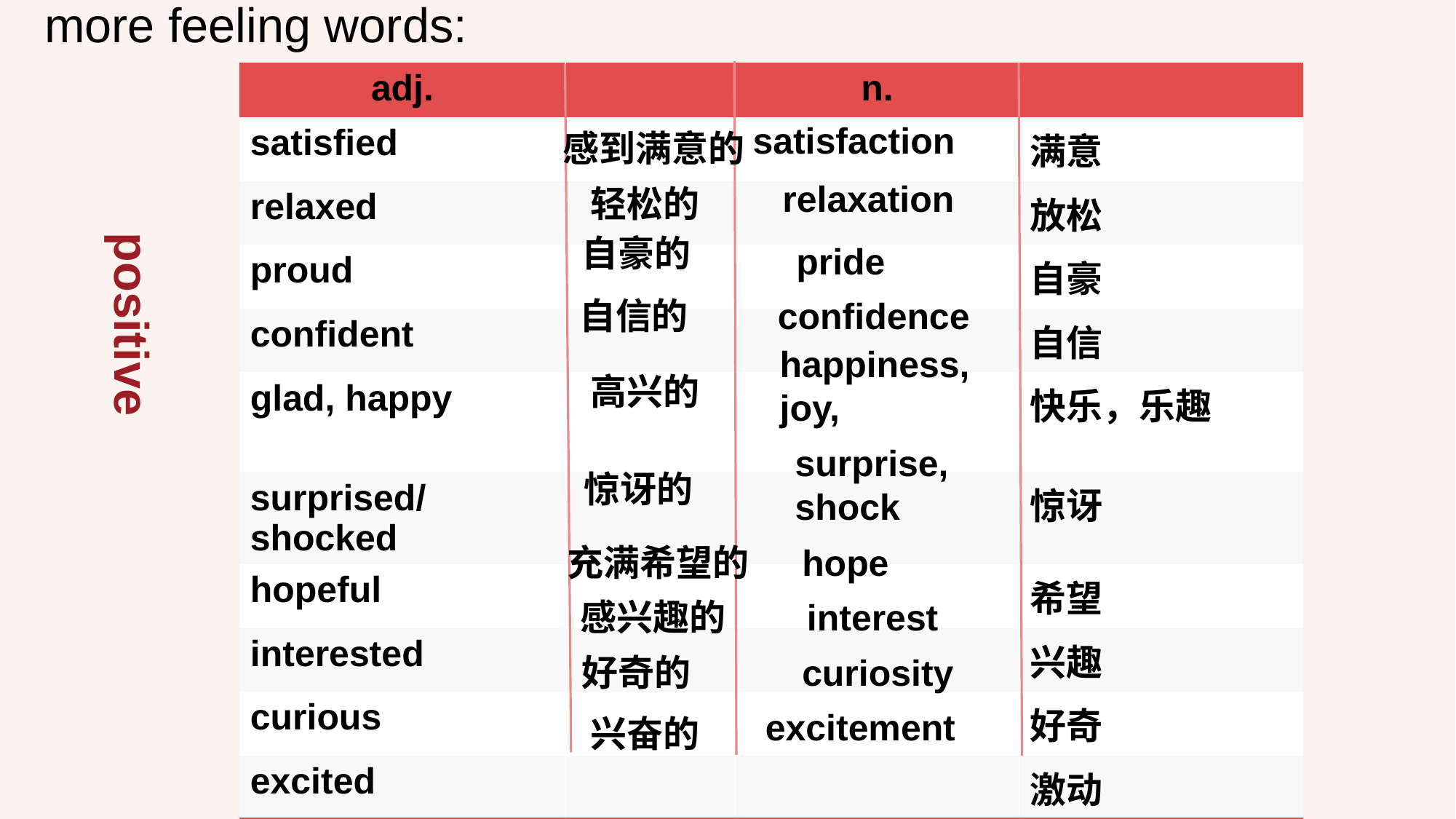

more feeling words:
| adj. |  | n. |  |
| --- | --- | --- | --- |
| satisfied |  |  | 满意 |
| relaxed |  |  | 放松 |
| proud |  |  | 自豪 |
| confident |  |  | 自信 |
| glad, happy |  |  | 快乐，乐趣 |
| surprised/ shocked |  |  | 惊讶 |
| hopeful |  |  | 希望 |
| interested |  |  | 兴趣 |
| curious |  |  | 好奇 |
| excited |  |  | 激动 |
satisfaction
感到满意的
relaxation
轻松的
positive
自豪的
pride
自信的
confidence
happiness, joy,
高兴的
surprise, shock
惊讶的
充满希望的
hope
感兴趣的
interest
好奇的
curiosity
excitement
兴奋的